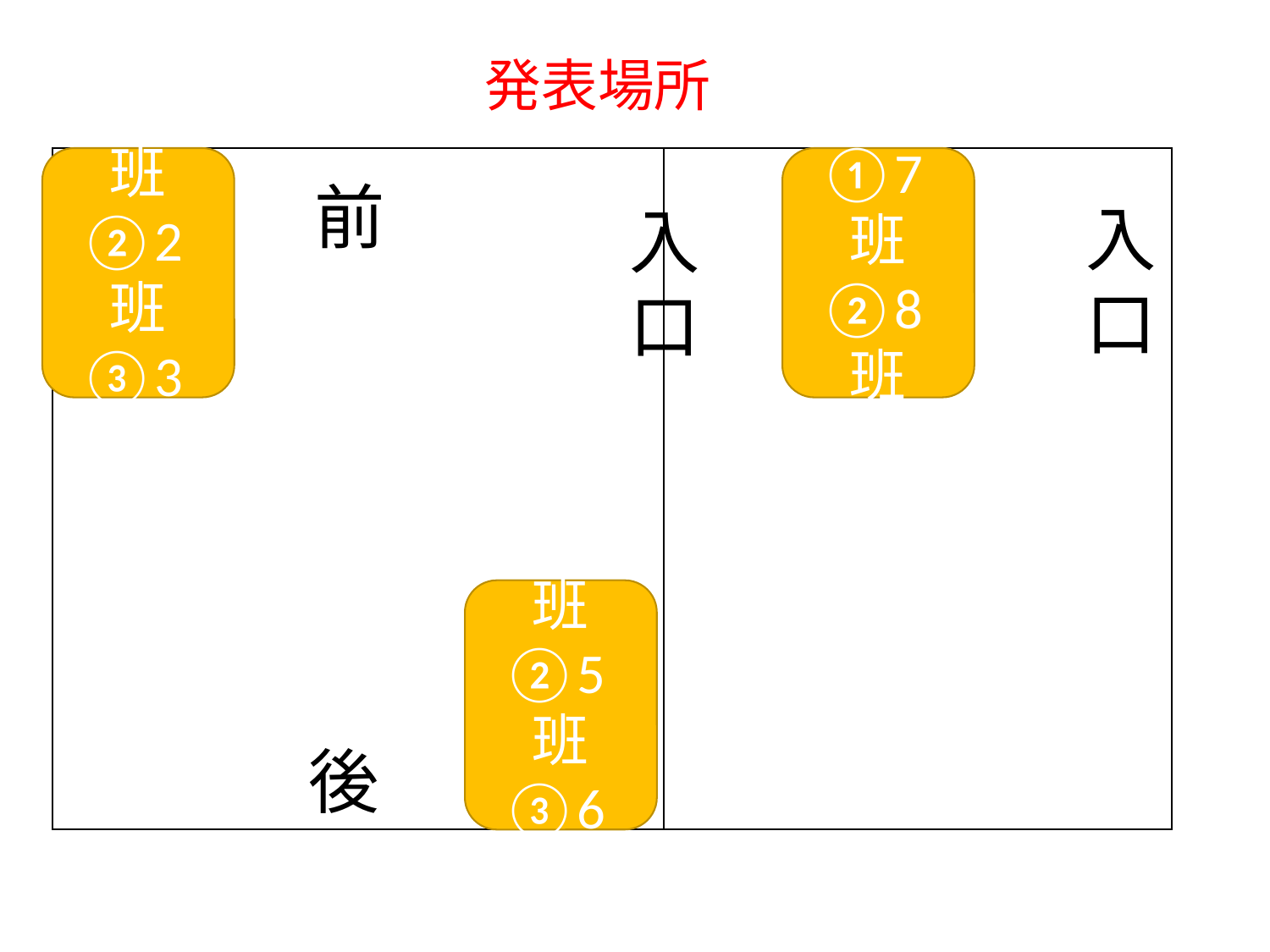

発表場所
①1班
②2班
③3班

①7班
②8班
前
入口
入口
①4班
②5班
③6班
後